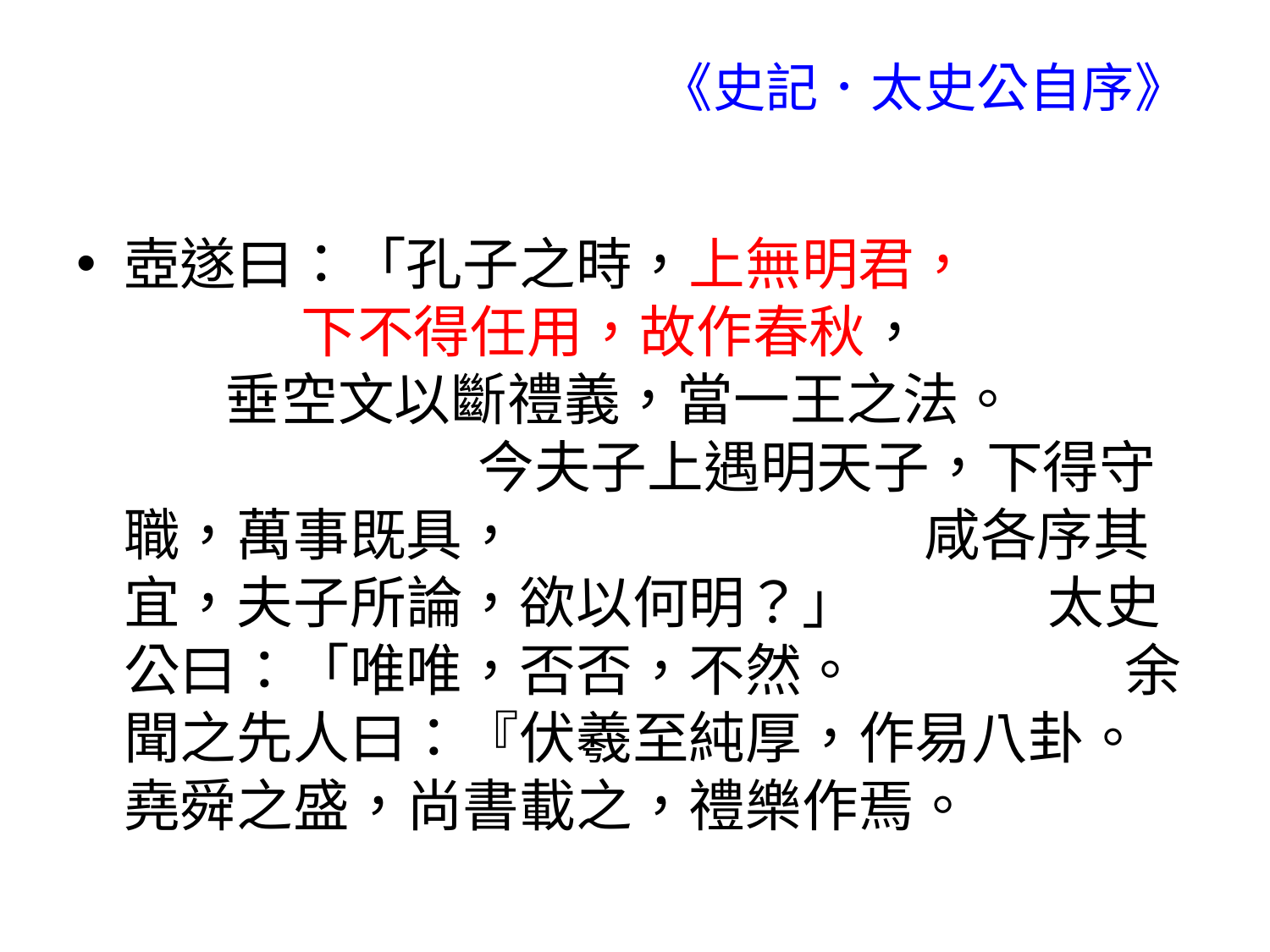

# 《史記．太史公自序》
壺遂曰：「孔子之時，上無明君，                                下不得任用，故作春秋，                              垂空文以斷禮義，當一王之法。                                          今夫子上遇明天子，下得守職，萬事既具，                                咸各序其宜，夫子所論，欲以何明？」               太史公曰：「唯唯，否否，不然。                     余聞之先人曰：『伏羲至純厚，作易八卦。堯舜之盛，尚書載之，禮樂作焉。